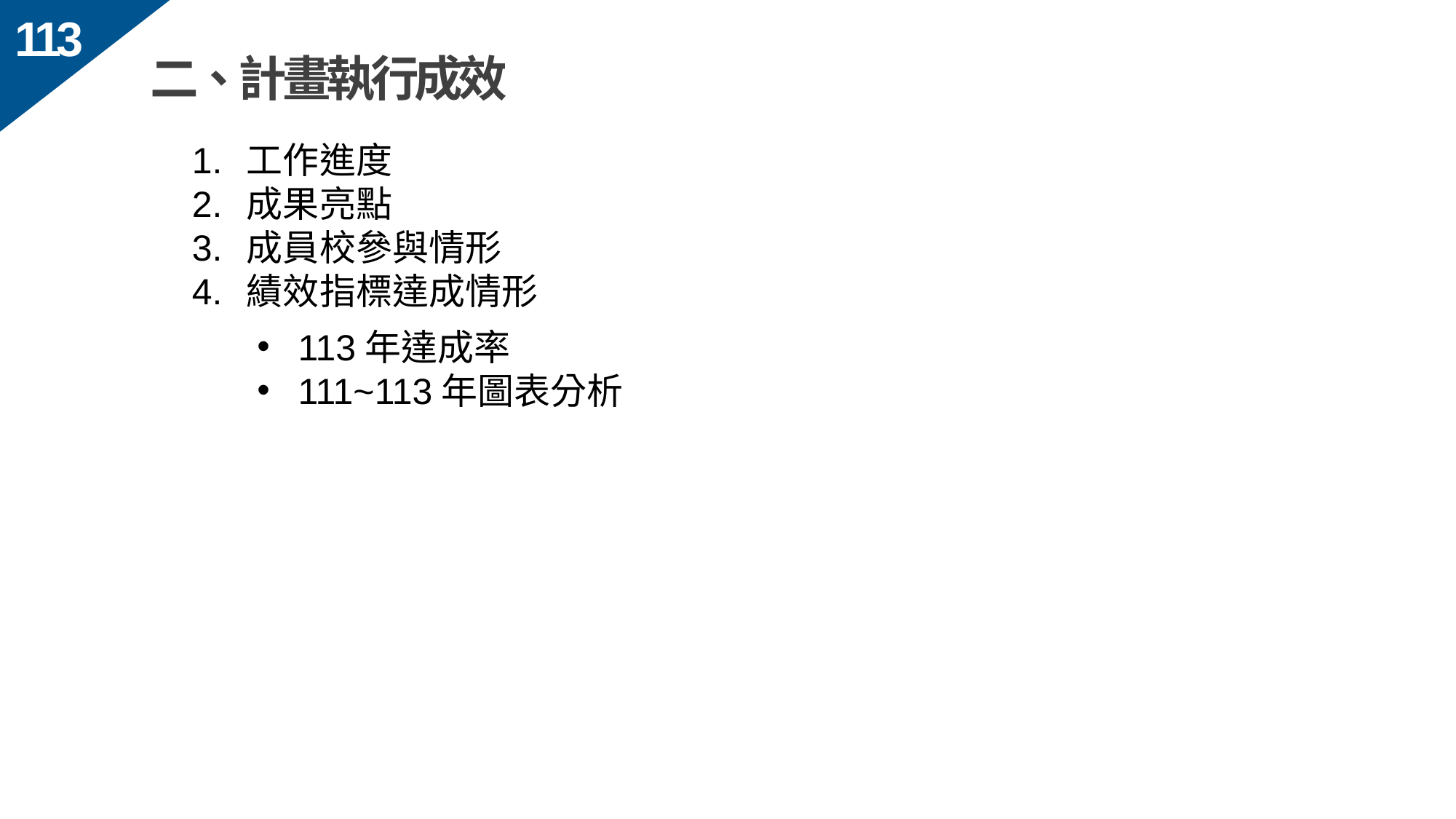

113
二、計畫執行成效
工作進度
成果亮點
成員校參與情形
績效指標達成情形
113年達成率
111~113年圖表分析